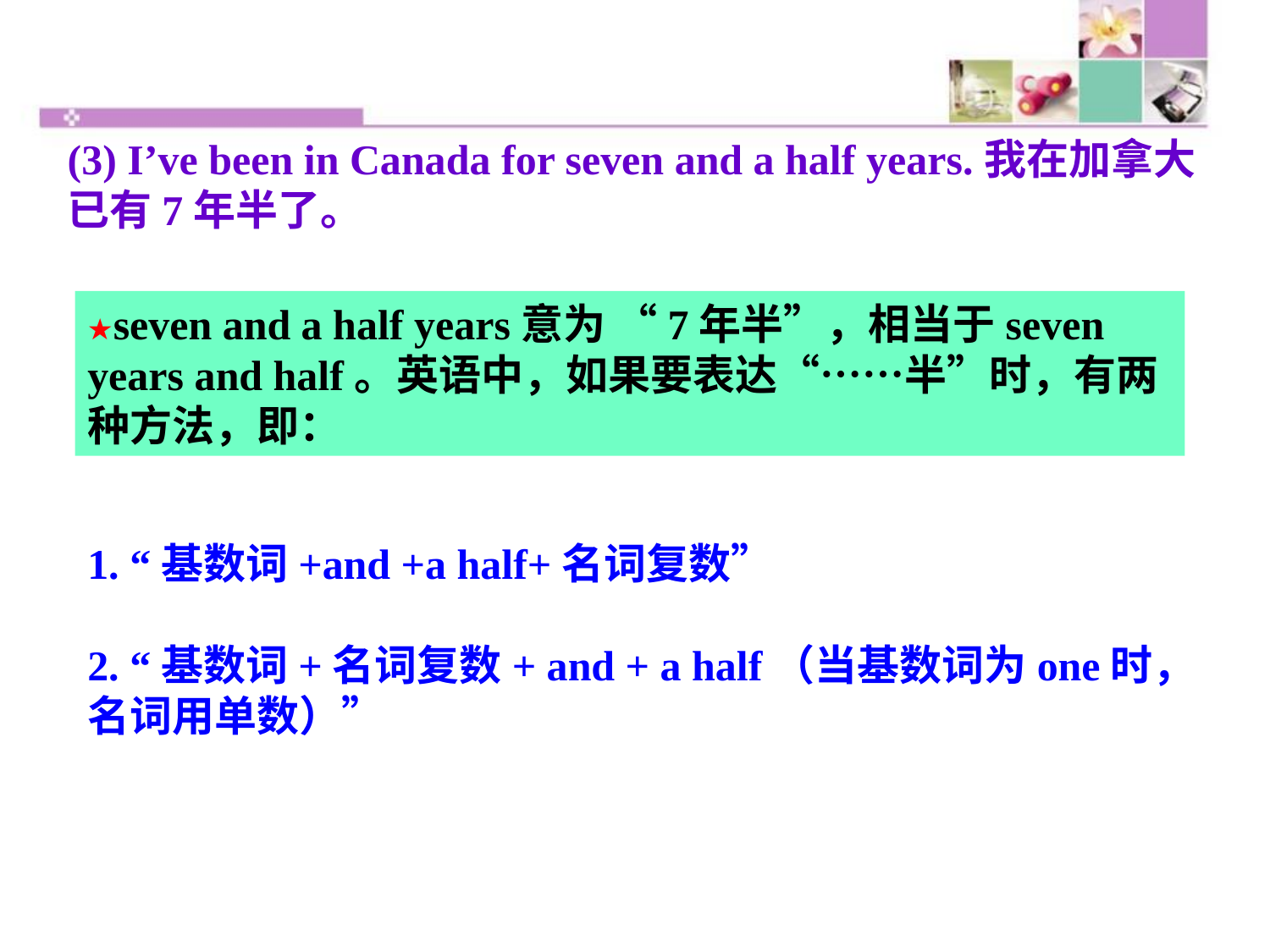

(3) I’ve been in Canada for seven and a half years.我在加拿大已有7年半了。
★seven and a half years意为 “7年半”，相当于seven years and half。英语中，如果要表达“……半”时，有两种方法，即：
1. “基数词+and +a half+名词复数”

2. “基数词+名词复数+ and + a half（当基数词为one时，名词用单数）”